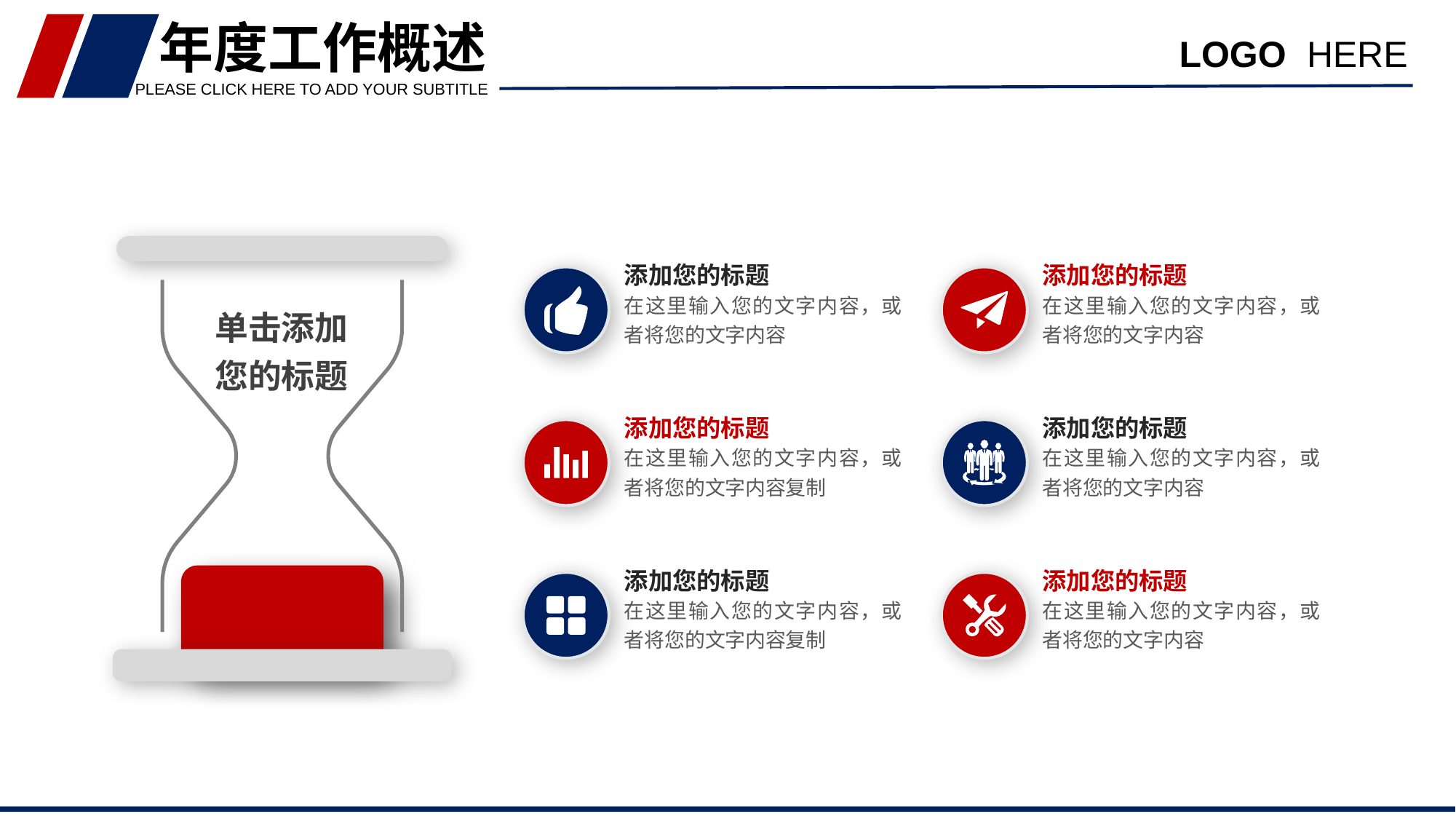

年度工作概述

LOGO  HERE
PLEASE CLICK HERE TO ADD YOUR SUBTITLE

单击添加
您的标题

添加您的标题

在这里输入您的文字内容，或者将您的文字内容

添加您的标题

在这里输入您的文字内容，或者将您的文字内容

添加您的标题

在这里输入您的文字内容，或者将您的文字内容复制

添加您的标题

在这里输入您的文字内容，或者将您的文字内容

添加您的标题

在这里输入您的文字内容，或者将您的文字内容复制

添加您的标题

在这里输入您的文字内容，或者将您的文字内容